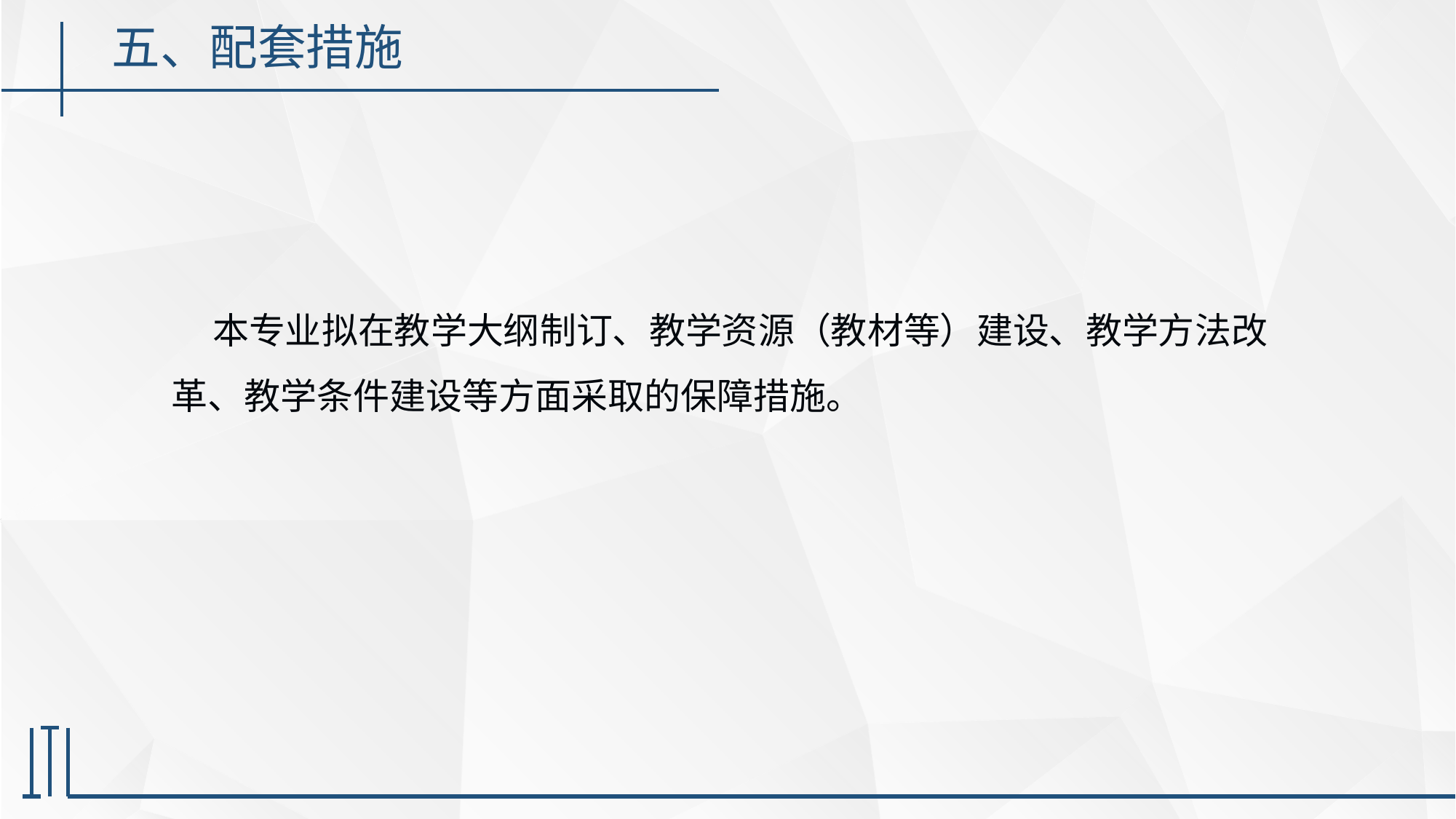

五、配套措施
    本专业拟在教学大纲制订、教学资源（教材等）建设、教学方法改革、教学条件建设等方面采取的保障措施。